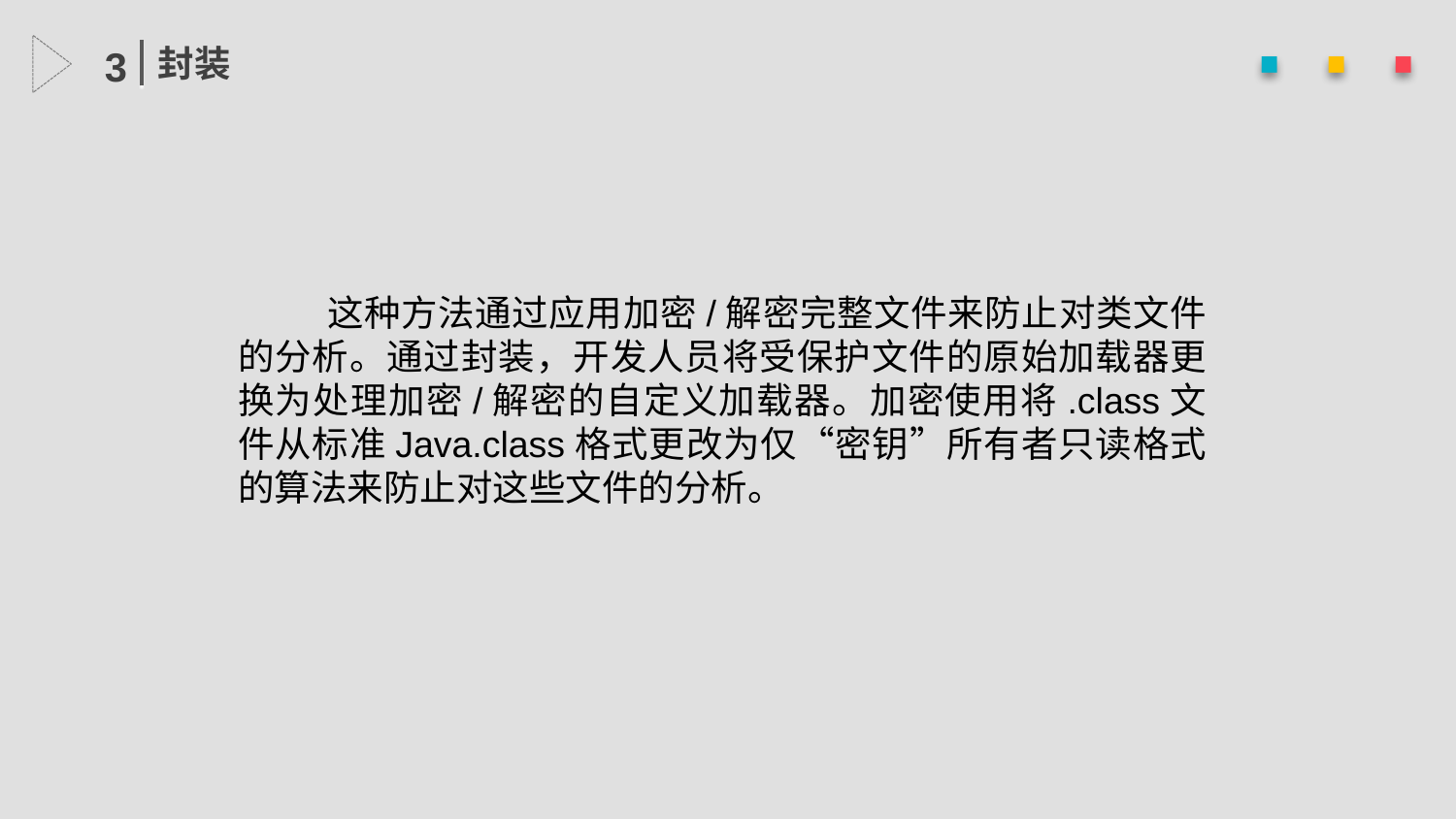

· · ·

封装
3

         这种方法通过应用加密/解密完整文件来防止对类文件的分析。通过封装，开发人员将受保护文件的原始加载器更换为处理加密/解密的自定义加载器。加密使用将.class文件从标准Java.class格式更改为仅“密钥”所有者只读格式的算法来防止对这些文件的分析。